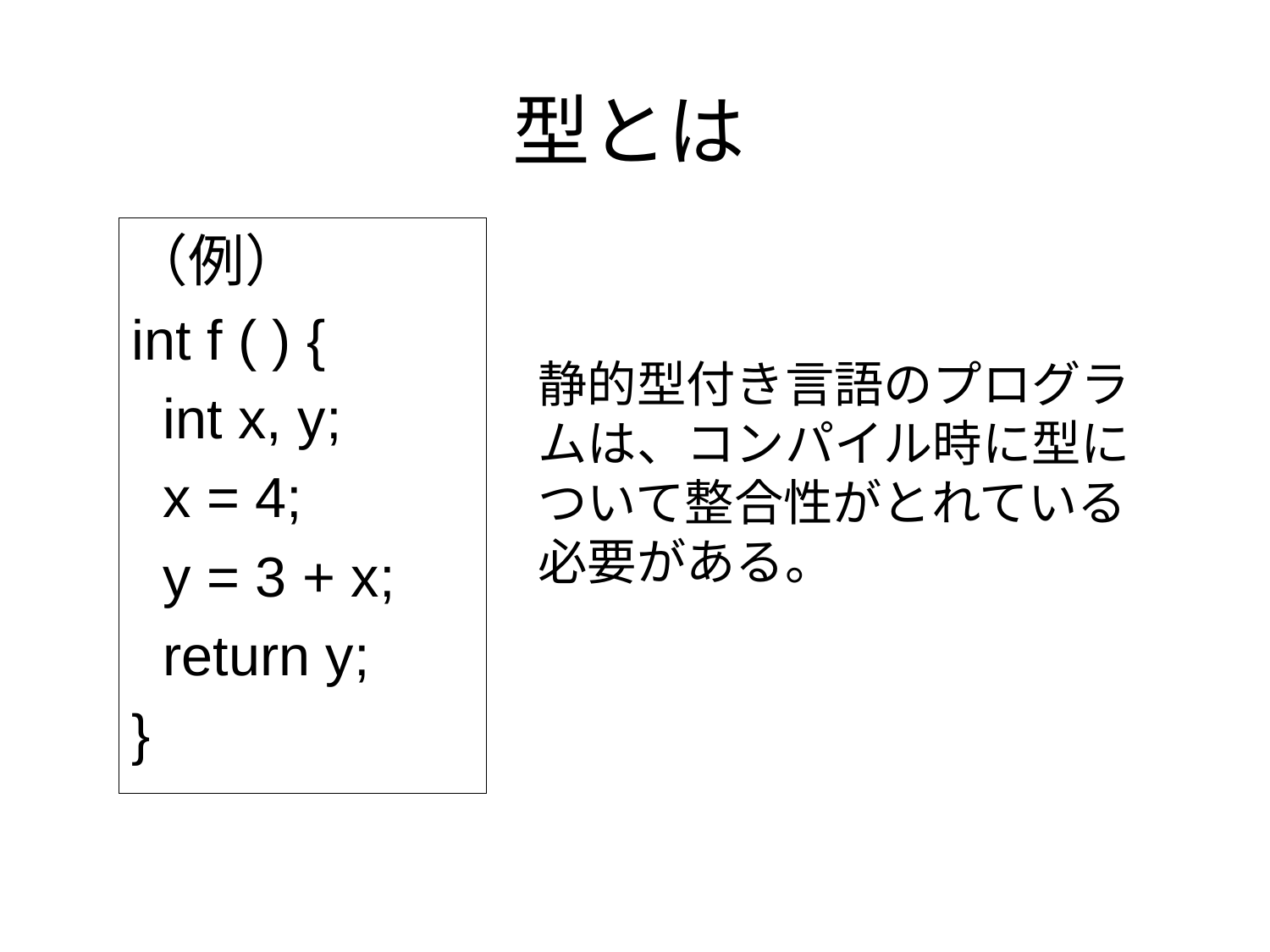

# 型とは
（例）
int f ( ) {
  int x, y;
  x = 4;
  y = 3 + x;
  return y;
}
静的型付き言語のプログラムは、コンパイル時に型について整合性がとれている必要がある。